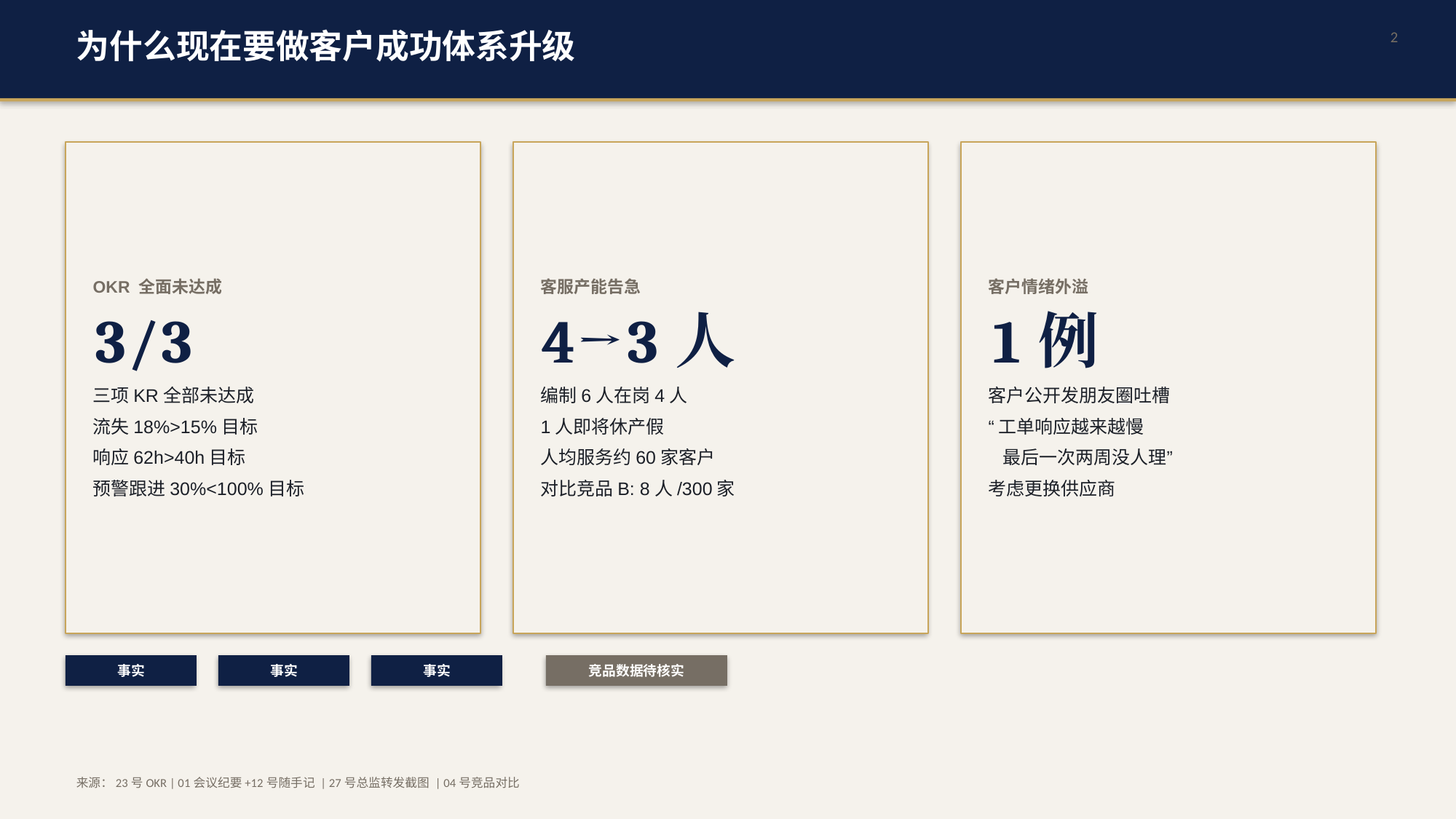

为什么现在要做客户成功体系升级
2

OKR 全面未达成
3/3
三项KR全部未达成
流失18%>15%目标
响应62h>40h目标
预警跟进30%<100%目标
客服产能告急
4→3人
编制6人在岗4人
1人即将休产假
人均服务约60家客户
对比竞品B: 8人/300家
客户情绪外溢
1例
客户公开发朋友圈吐槽
“工单响应越来越慢
  最后一次两周没人理”
考虑更换供应商
事实
事实
事实
竞品数据待核实
来源：23号OKR | 01会议纪要+12号随手记 | 27号总监转发截图 | 04号竞品对比